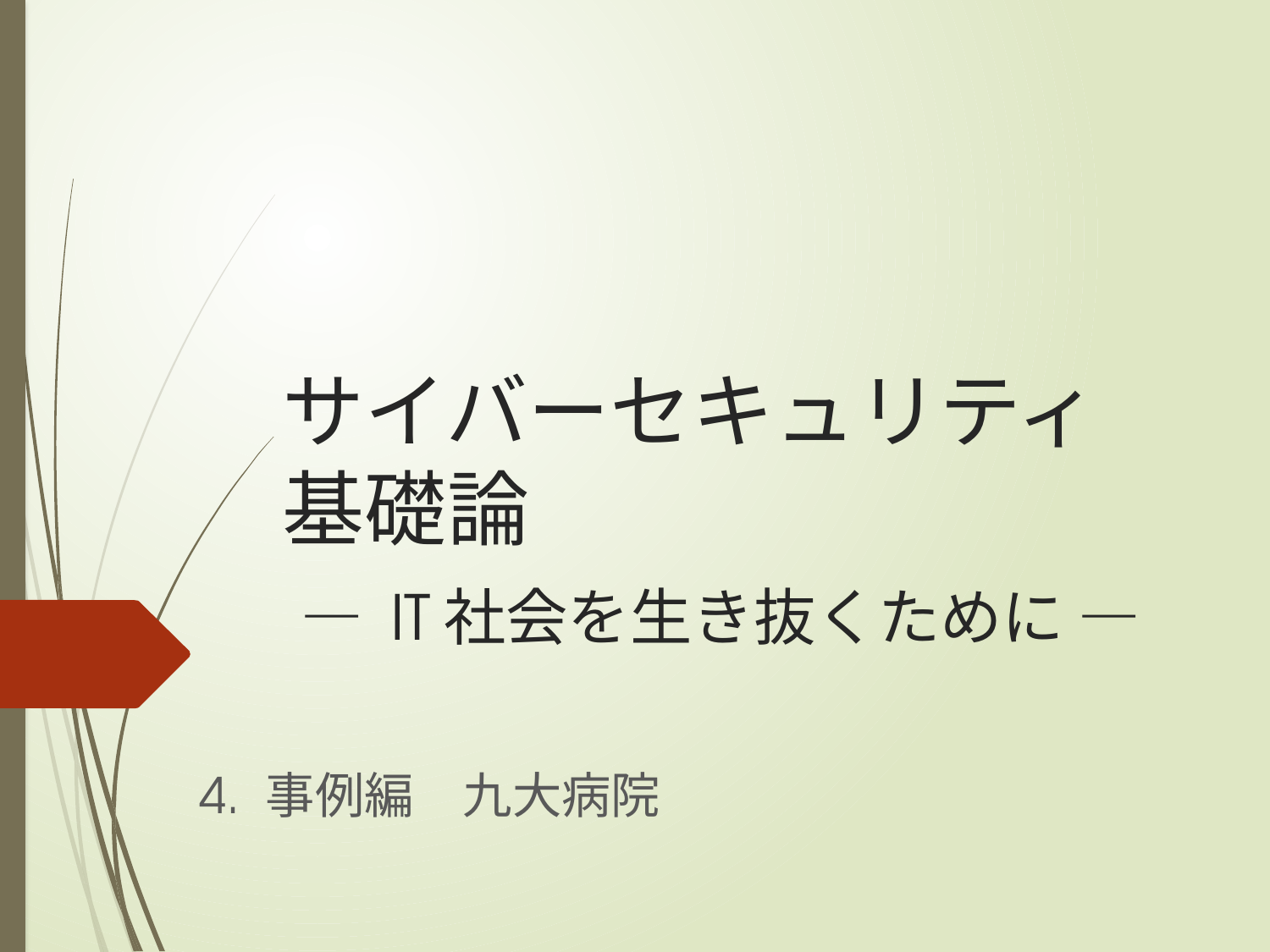

# サイバーセキュリティ基礎論 ― IT社会を生き抜くために ―

4. 事例編　九大病院